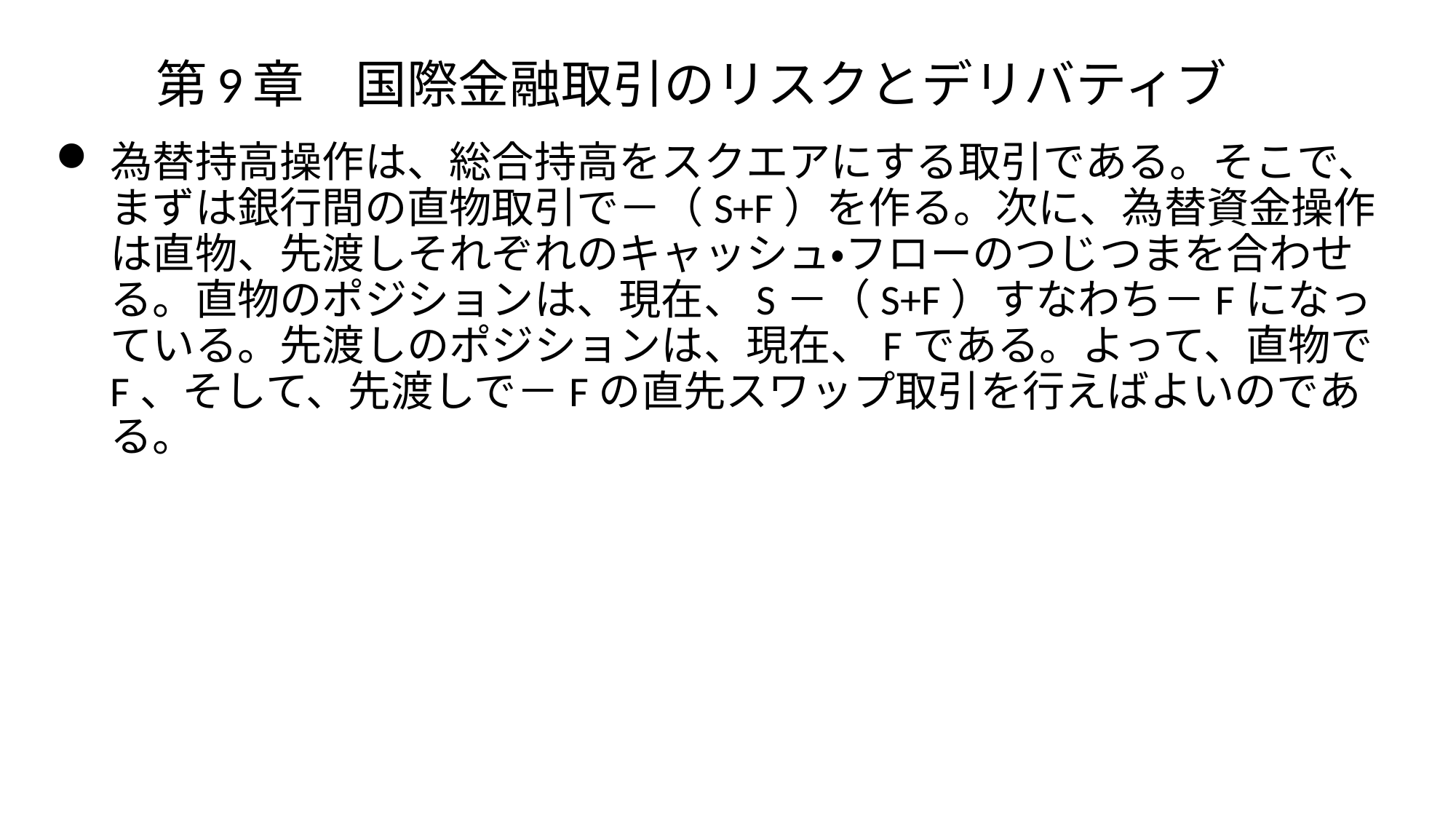

# 第9章　国際金融取引のリスクとデリバティブ
為替持高操作は、総合持高をスクエアにする取引である。そこで、まずは銀行間の直物取引で－（S+F）を作る。次に、為替資金操作は直物、先渡しそれぞれのキャッシュ・フローのつじつまを合わせる。直物のポジションは、現在、S－（S+F）すなわち－Fになっている。先渡しのポジションは、現在、Fである。よって、直物でF、そして、先渡しで－Fの直先スワップ取引を行えばよいのである。